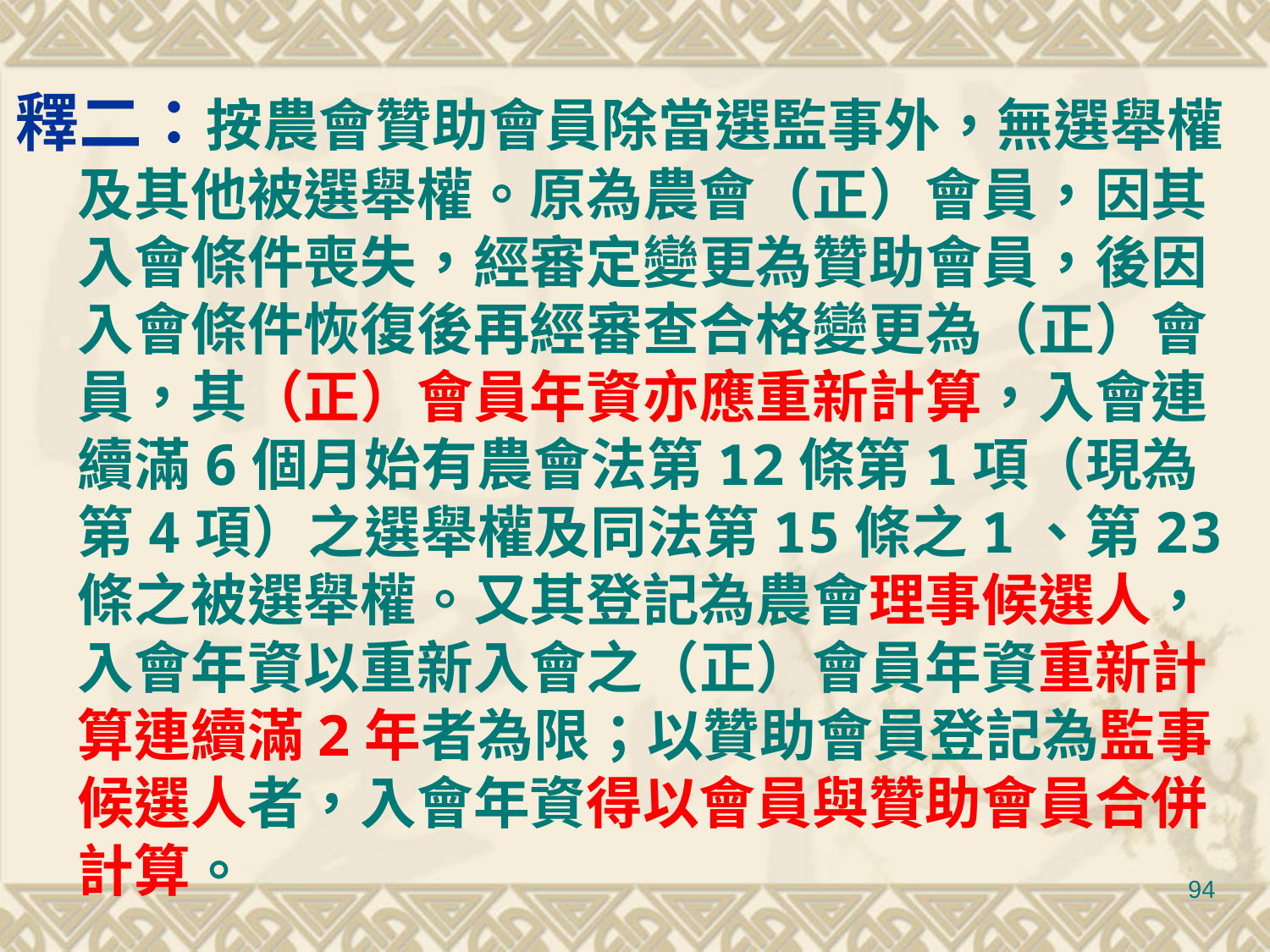

釋二：按農會贊助會員除當選監事外，無選舉權及其他被選舉權。原為農會（正）會員，因其入會條件喪失，經審定變更為贊助會員，後因入會條件恢復後再經審查合格變更為（正）會員，其（正）會員年資亦應重新計算，入會連續滿6個月始有農會法第12條第1項（現為第4項）之選舉權及同法第15條之1、第23條之被選舉權。又其登記為農會理事候選人，入會年資以重新入會之（正）會員年資重新計算連續滿2年者為限；以贊助會員登記為監事候選人者，入會年資得以會員與贊助會員合併計算。
94